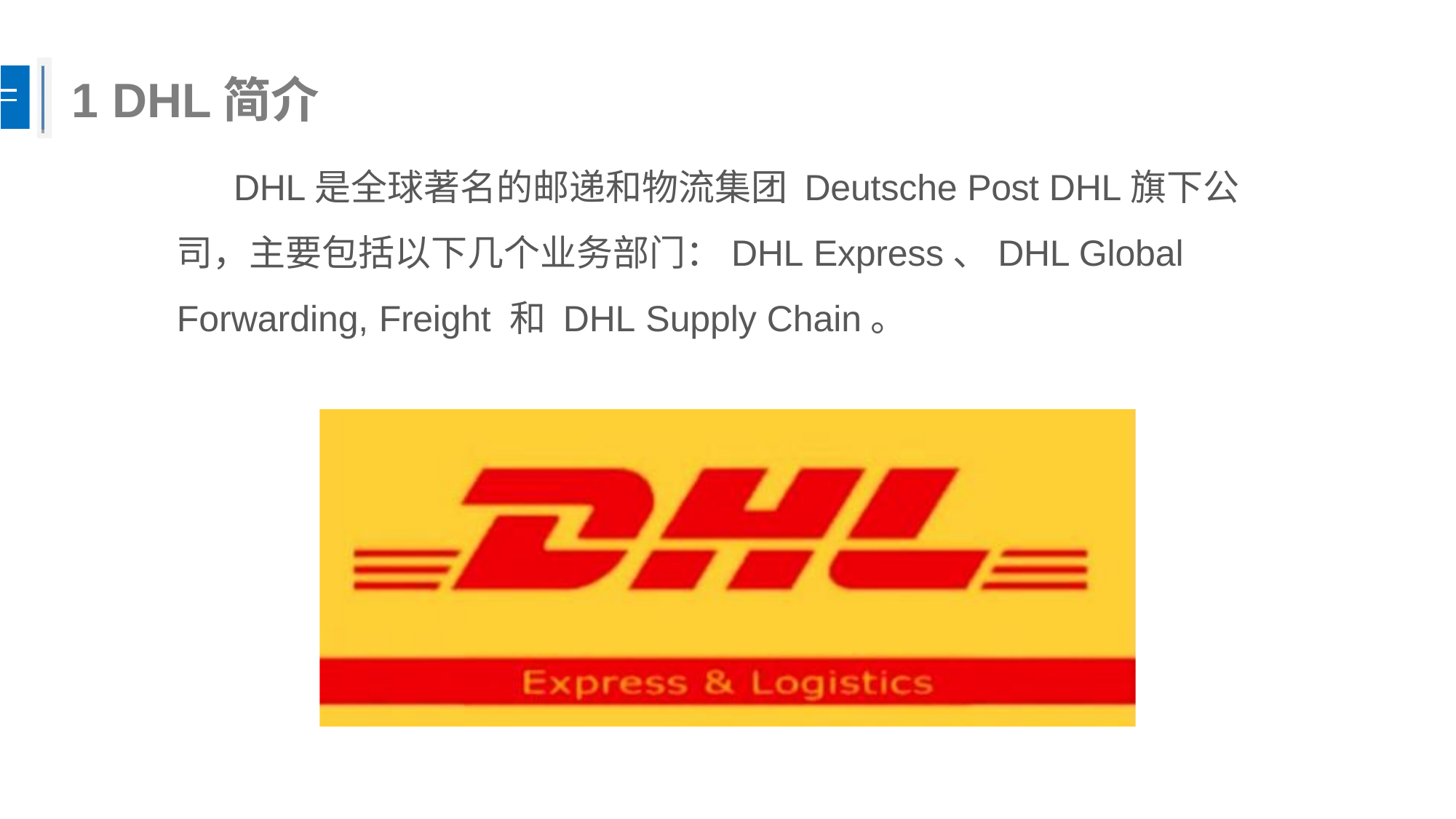

1 DHL简介

DHL是全球著名的邮递和物流集团 Deutsche Post DHL旗下公 司，主要包括以下几个业务部门：DHL Express、DHL Global  Forwarding, Freight 和 DHL Supply Chain。